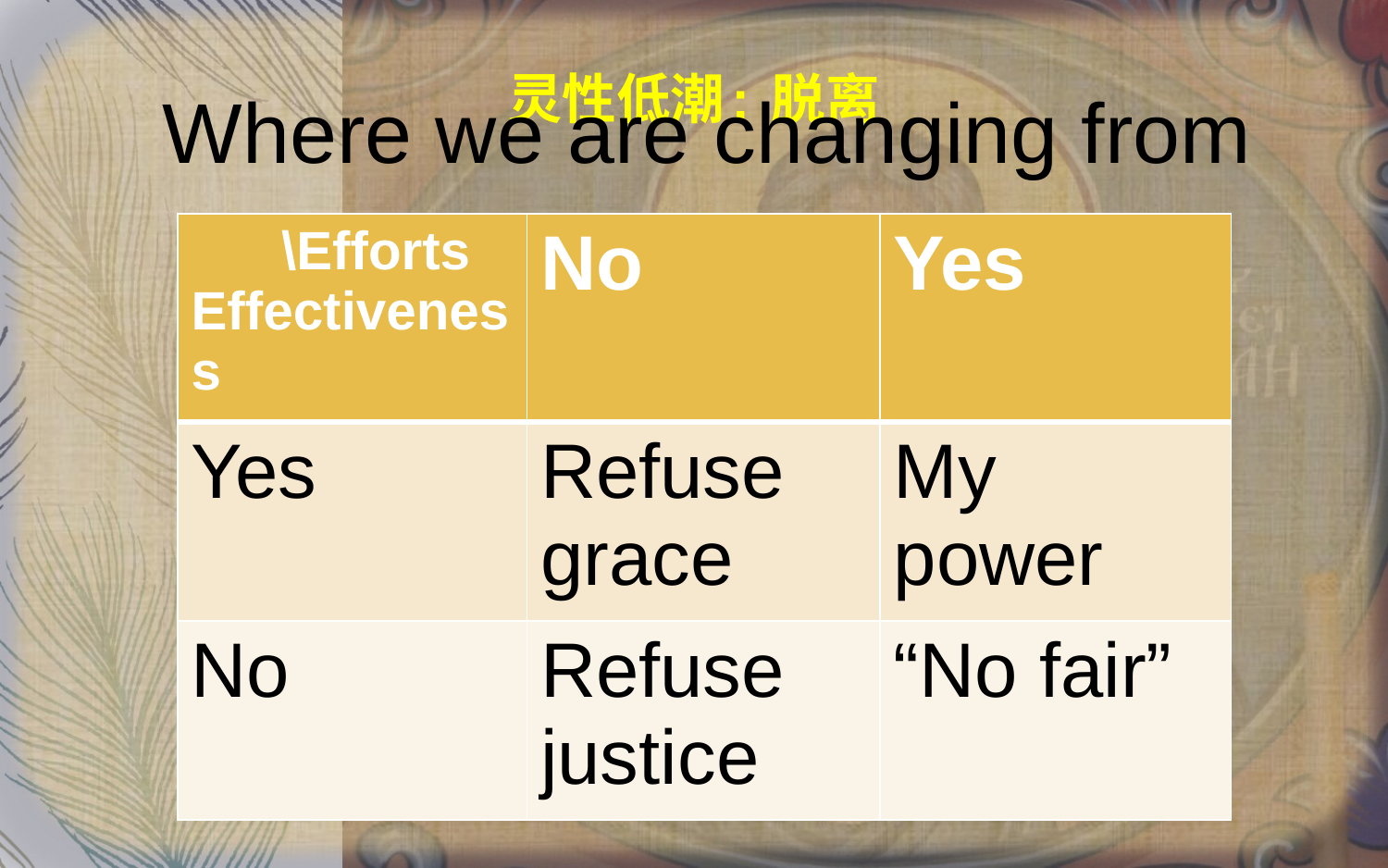

# 灵性低潮: 脱离
Where we are changing from
| \Efforts Effectiveness | No | Yes |
| --- | --- | --- |
| Yes | Refuse grace | My power |
| No | Refuse justice | “No fair” |